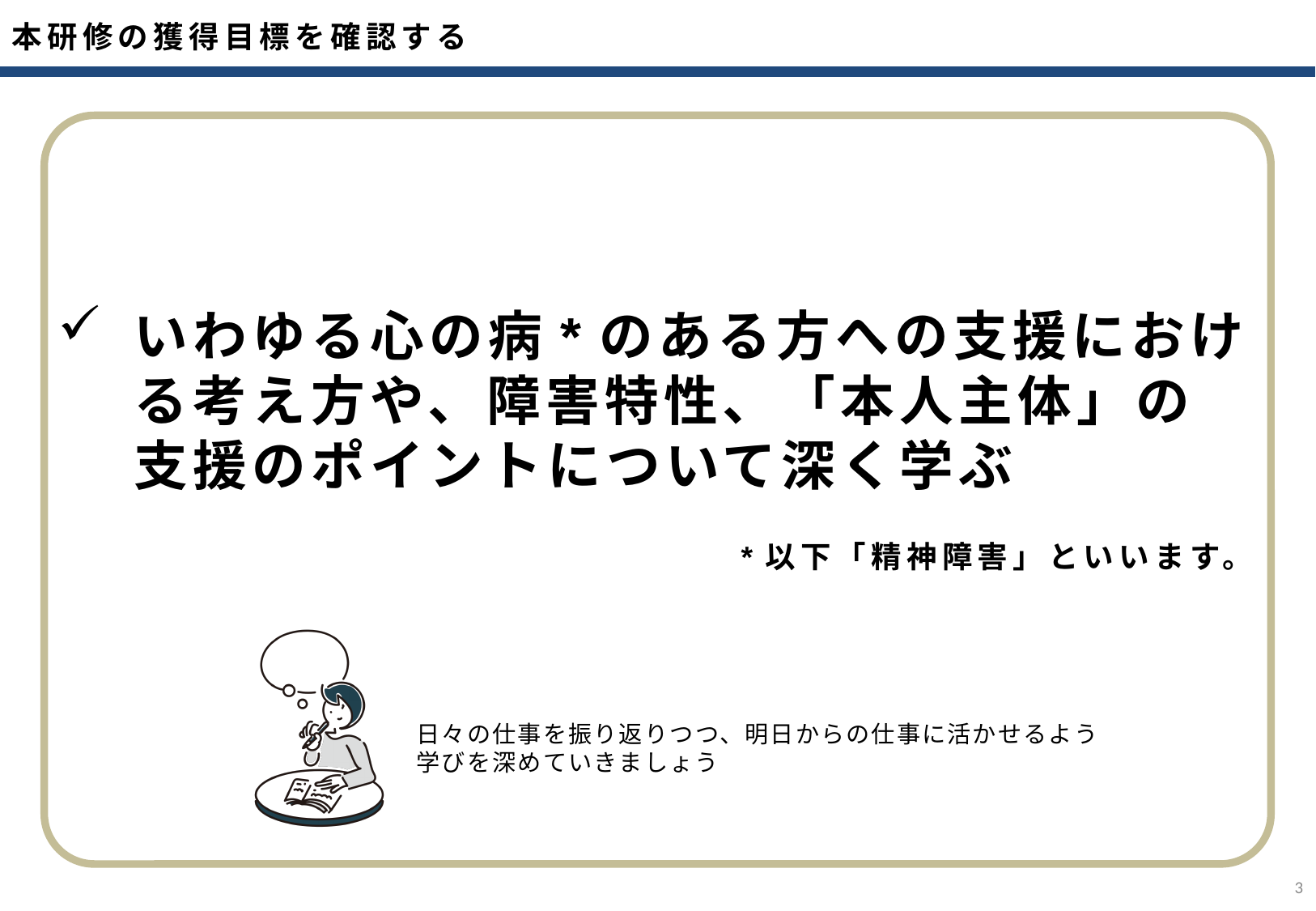

いわゆる心の病*のある方への支援における考え方や、障害特性、「本人主体」の支援のポイントについて深く学ぶ
*以下「精神障害」といいます。
3